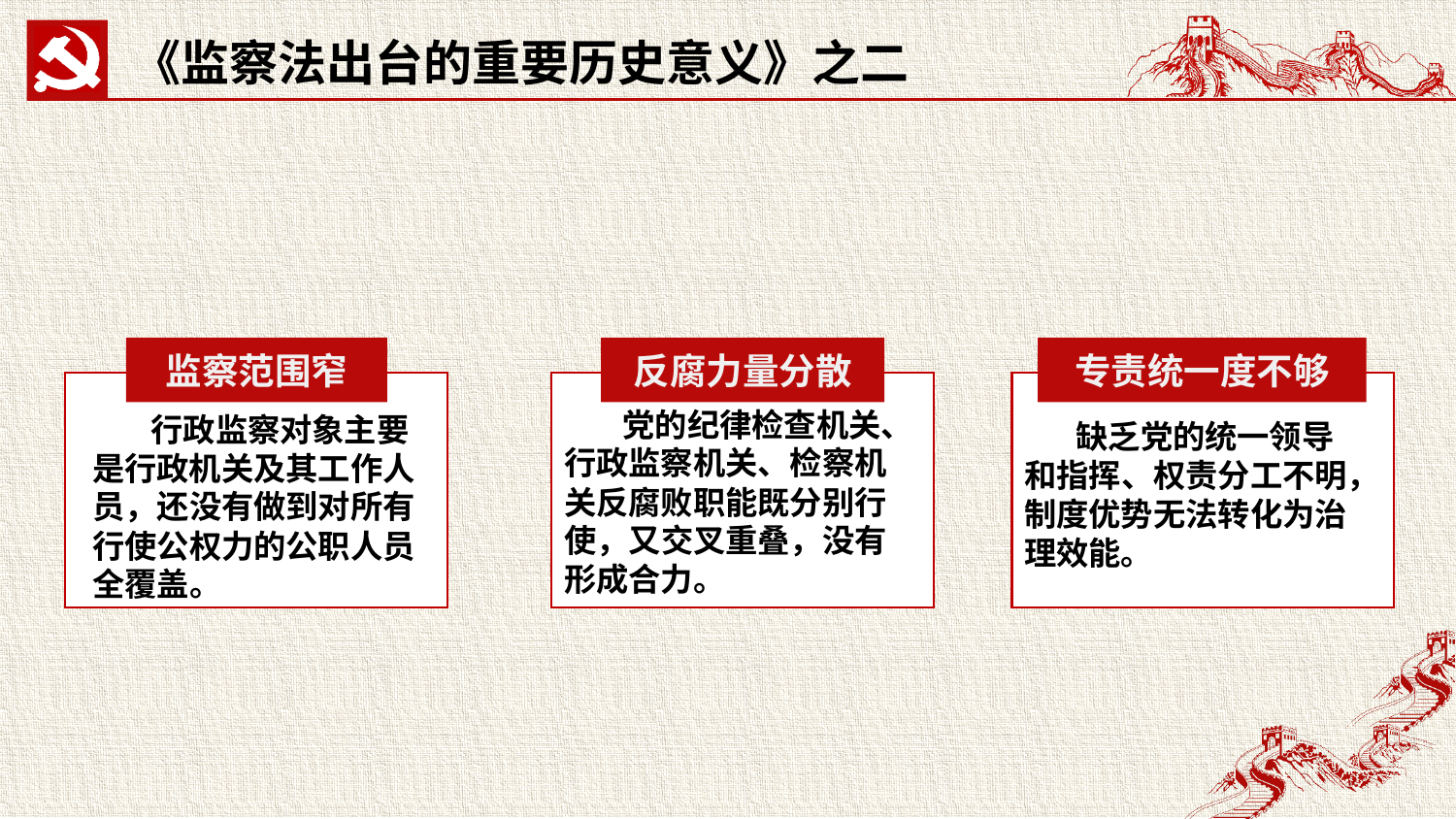

《监察法出台的重要历史意义》之二
监察范围窄

反腐力量分散

专责统一度不够

       党的纪律检查机关、行政监察机关、检察机关反腐败职能既分别行使，又交叉重叠，没有形成合力。
       行政监察对象主要是行政机关及其工作人员，还没有做到对所有行使公权力的公职人员全覆盖。
      缺乏党的统一领导和指挥、权责分工不明，制度优势无法转化为治理效能。